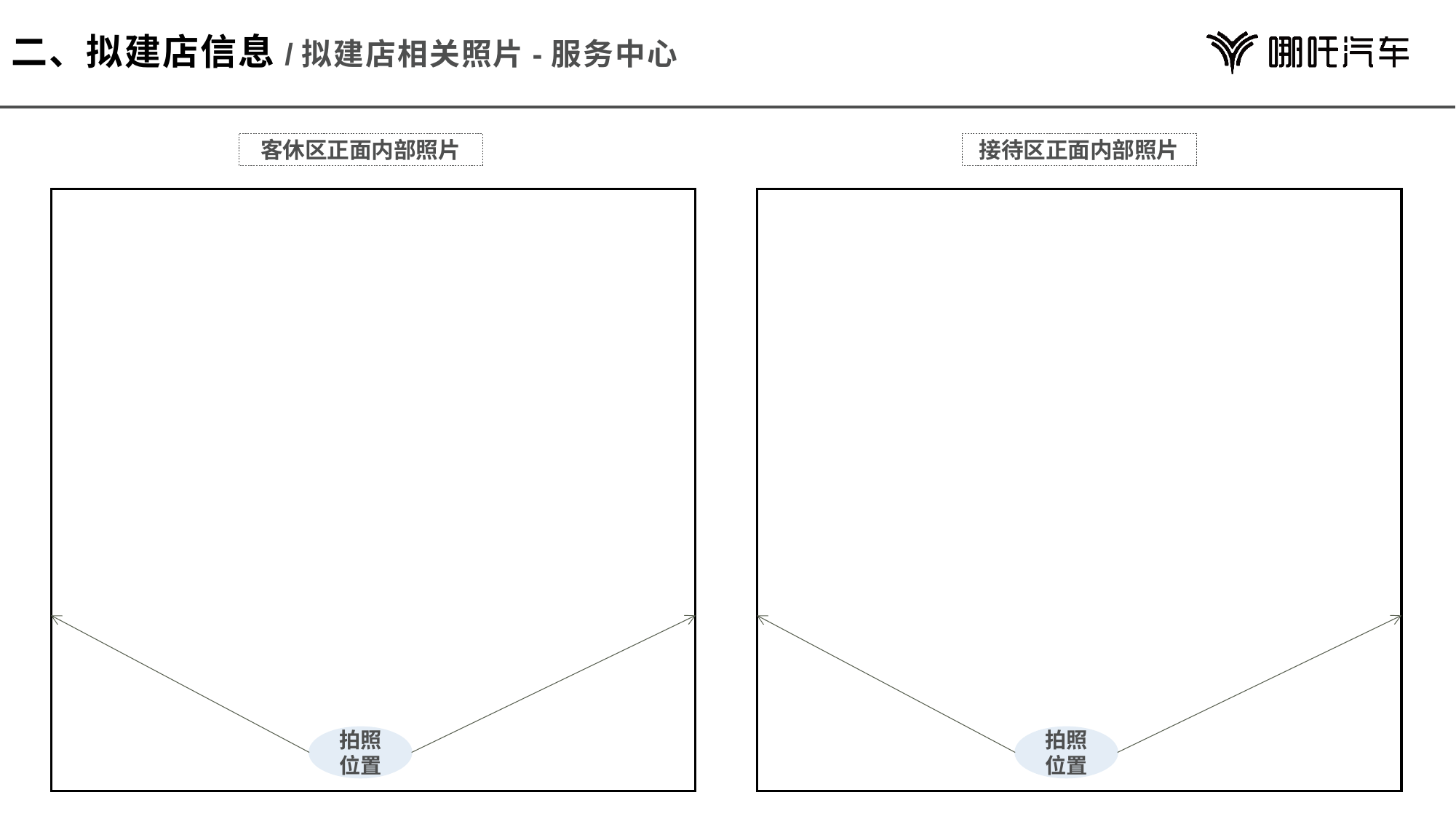

# 二、拟建店信息/拟建店相关照片-服务中心
客休区正面内部照片
接待区正面内部照片

拍照位置
拍照位置